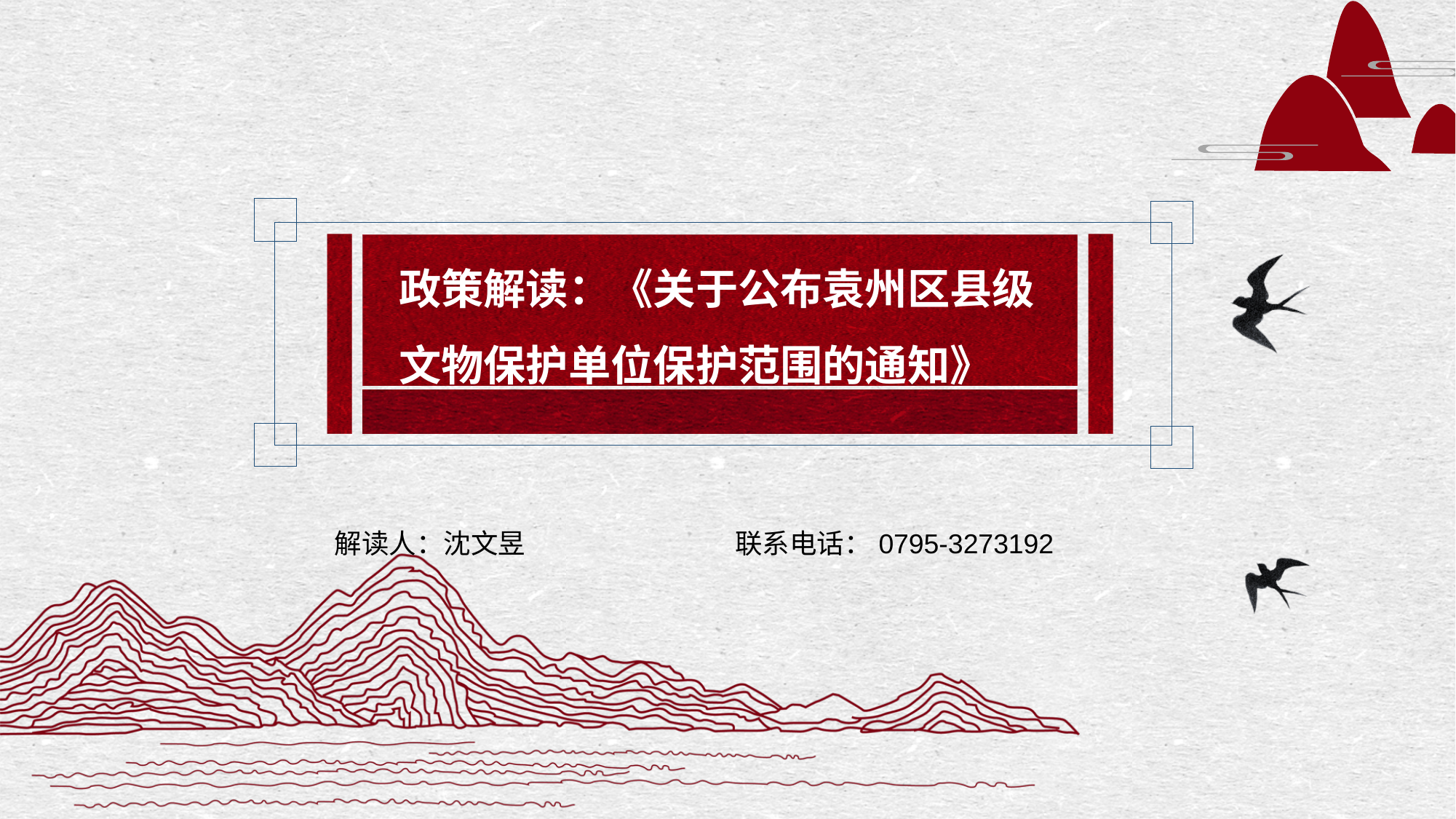

政策解读：《关于公布袁州区县级文物保护单位保护范围的通知》
解读人：沈文昱                                  联系电话：0795-3273192